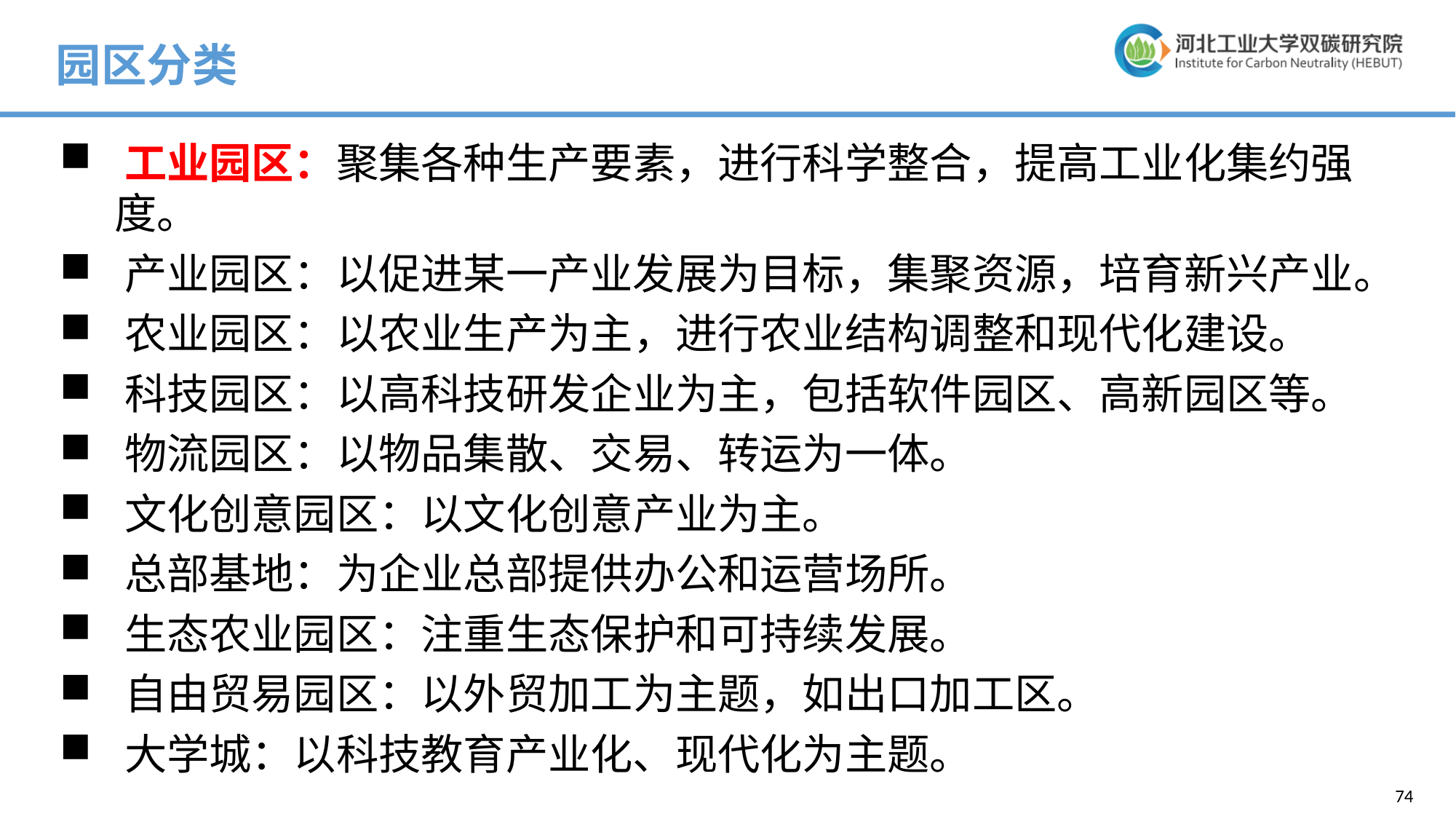

园区分类

‌‌工业园区‌：聚集各种生产要素，进行科学整合，提高工业化集约强度。
‌‌产业园区‌：以促进某一产业发展为目标，集聚资源，培育新兴产业。
‌‌农业园区‌：以农业生产为主，进行农业结构调整和现代化建设。
‌‌科技园区‌：以高科技研发企业为主，包括软件园区、高新园区等。
‌‌物流园区‌：以物品集散、交易、转运为一体。
‌‌文化创意园区‌：以文化创意产业为主。
‌‌总部基地‌：为企业总部提供办公和运营场所。
‌‌生态农业园区‌：注重生态保护和可持续发展。
‌‌自由贸易园区‌：以外贸加工为主题，如出口加工区。
‌‌大学城‌：以科技教育产业化、现代化为主题。
74